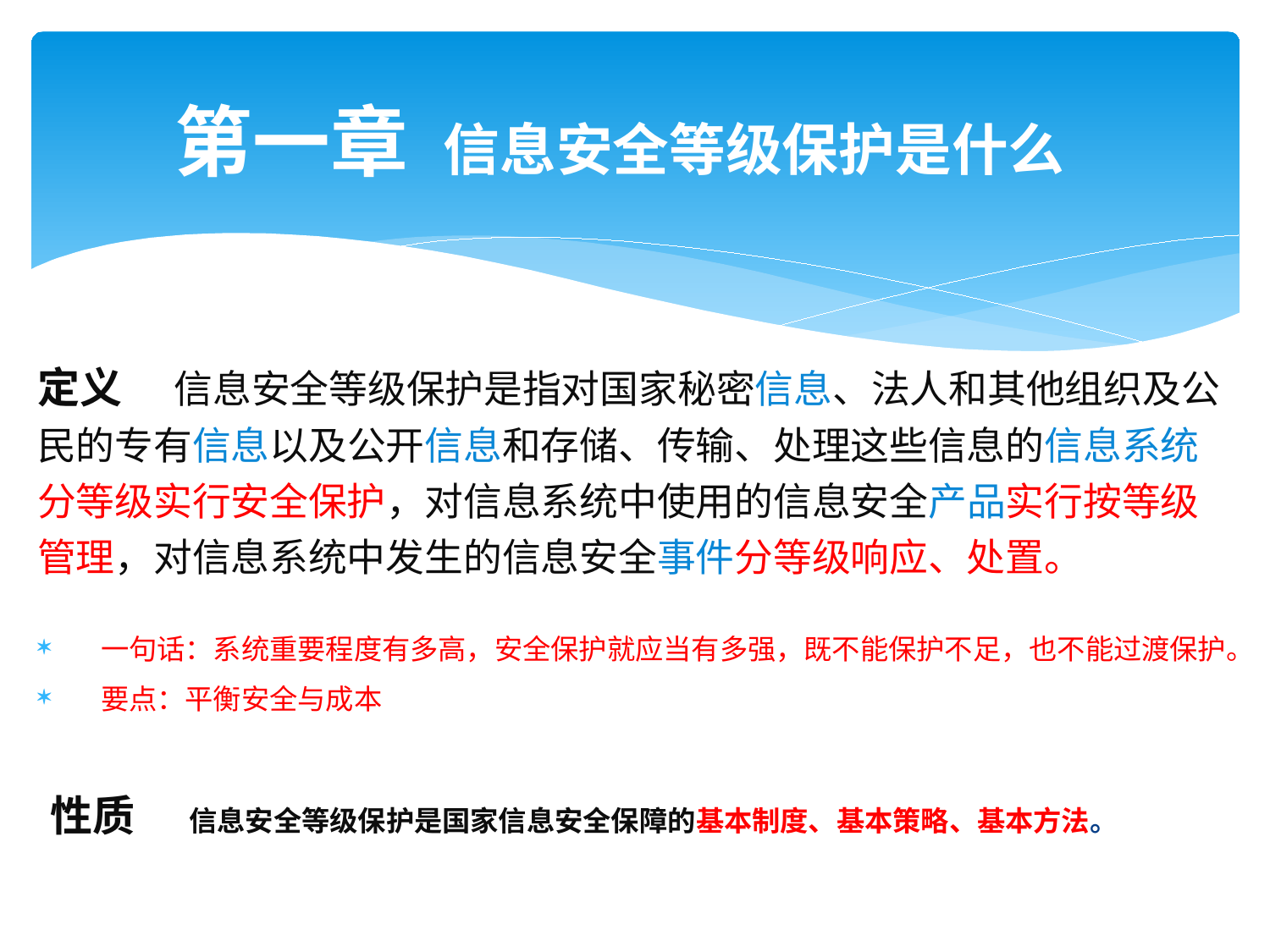

# 第一章  信息安全等级保护是什么
定义      信息安全等级保护是指对国家秘密信息、法人和其他组织及公民的专有信息以及公开信息和存储、传输、处理这些信息的信息系统分等级实行安全保护，对信息系统中使用的信息安全产品实行按等级管理，对信息系统中发生的信息安全事件分等级响应、处置。

一句话：系统重要程度有多高，安全保护就应当有多强，既不能保护不足，也不能过渡保护。
要点：平衡安全与成本

 性质        信息安全等级保护是国家信息安全保障的基本制度、基本策略、基本方法。